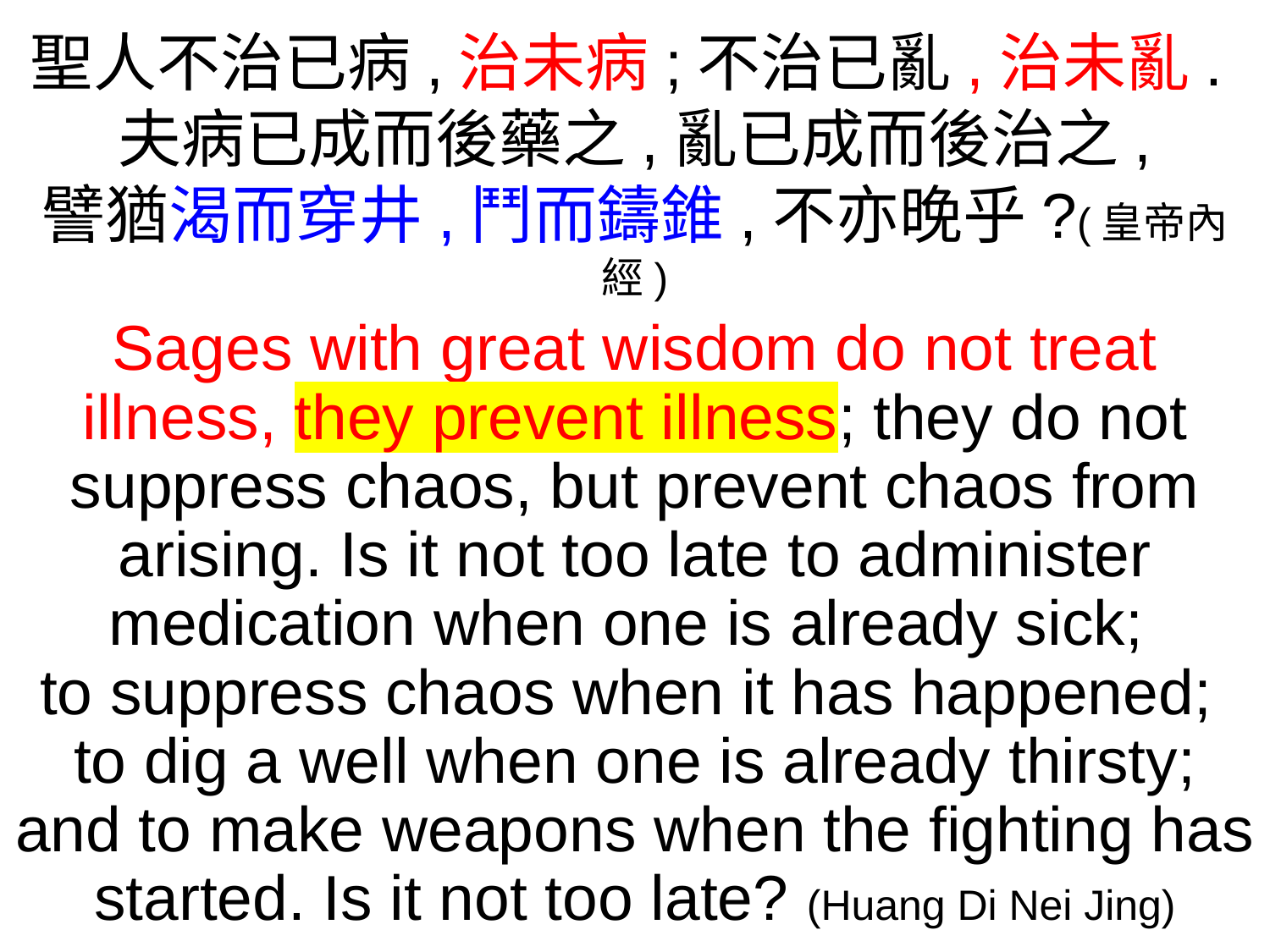

聖人不治已病,治未病;不治已亂,治未亂.
夫病已成而後藥之,亂已成而後治之,
譬猶渴而穿井,鬥而鑄錐,不亦晚乎?(皇帝內經)
Sages with great wisdom do not treat illness, they prevent illness; they do not suppress chaos, but prevent chaos from arising. Is it not too late to administer medication when one is already sick;
to suppress chaos when it has happened;
to dig a well when one is already thirsty; and to make weapons when the fighting has started. Is it not too late? (Huang Di Nei Jing)